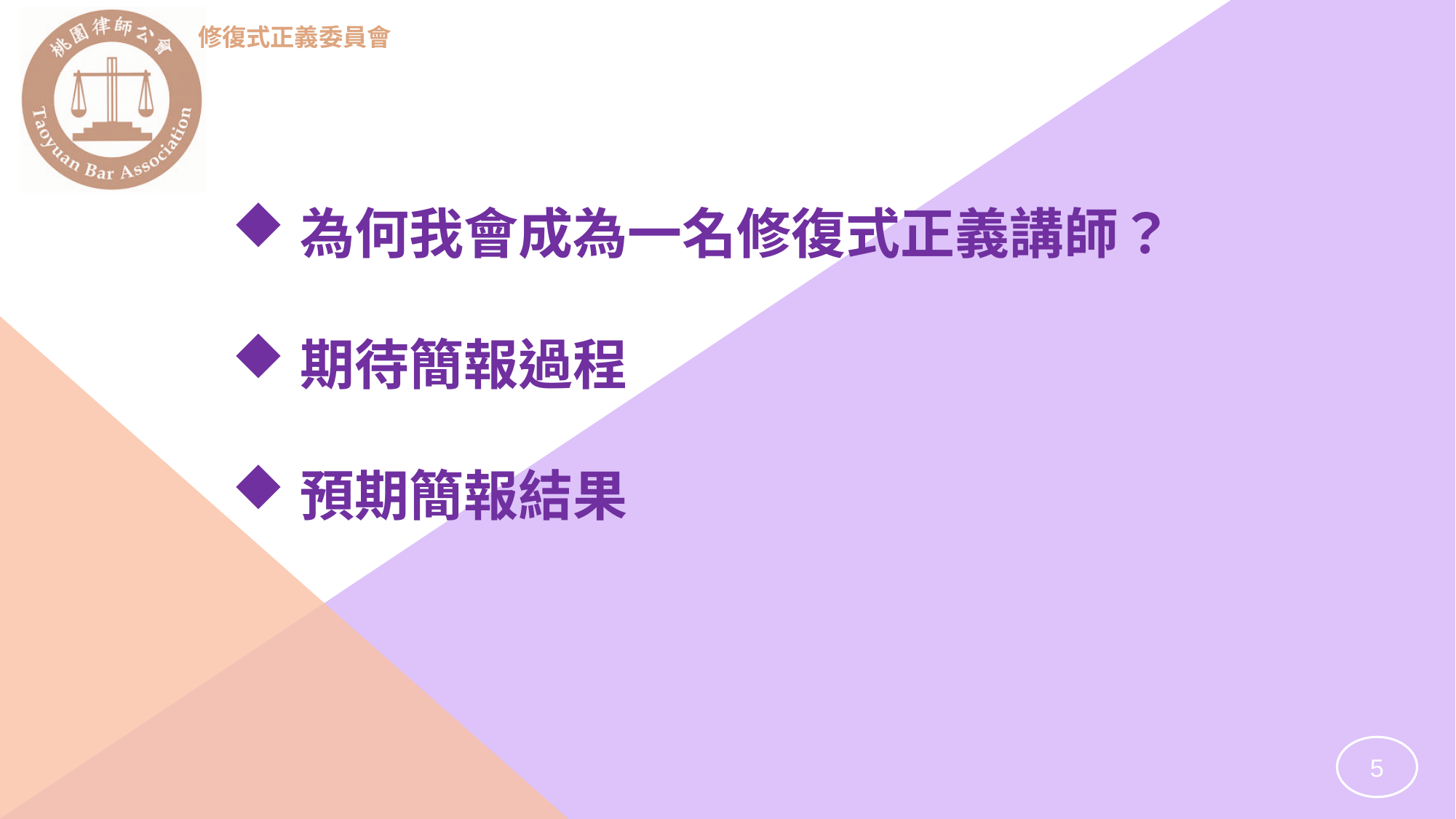

修復式正義委員會

#

為何我會成為一名修復式正義講師？

期待簡報過程

預期簡報結果

5